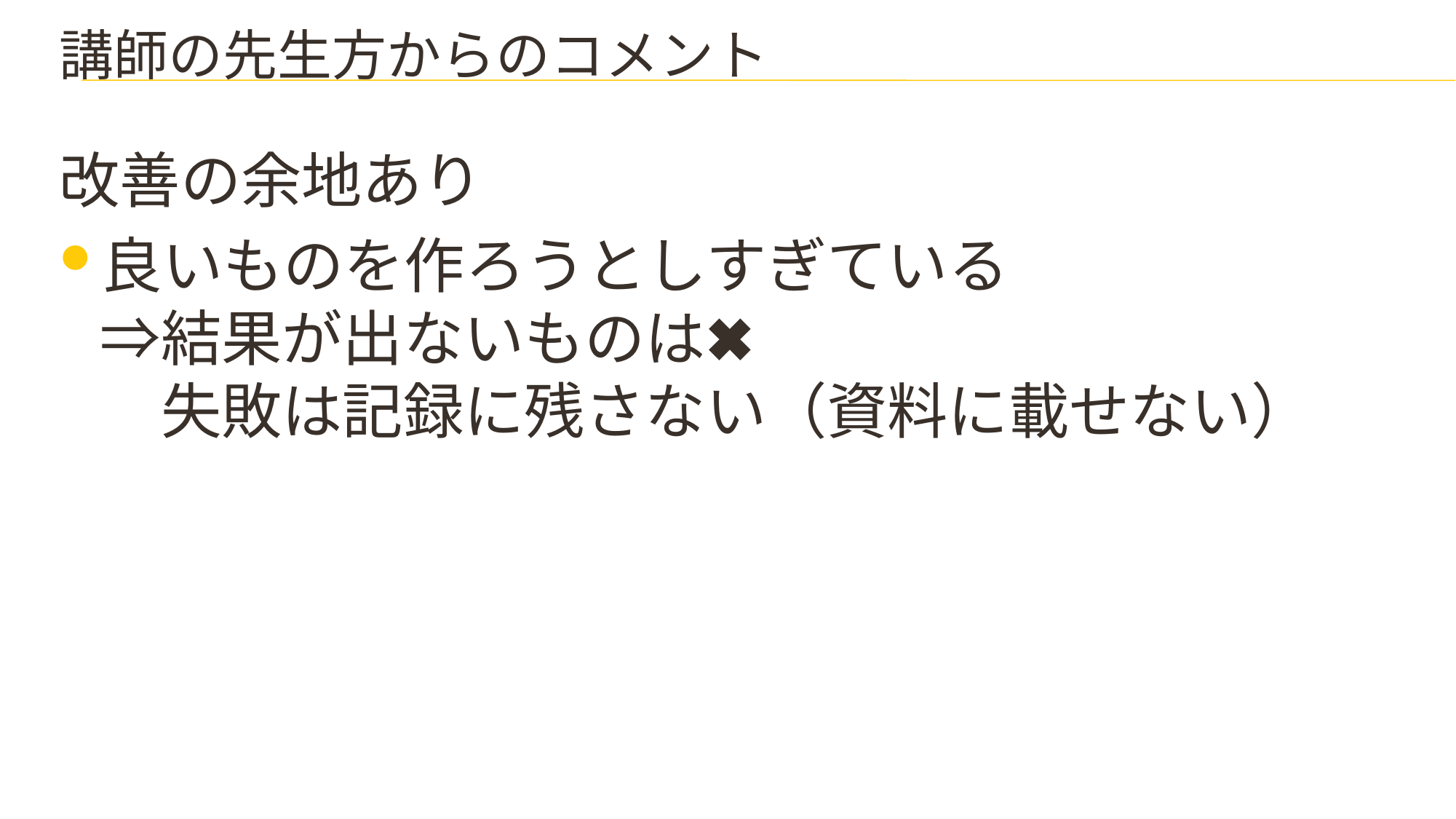

# 講師の先生方からのコメント
改善の余地あり
良いものを作ろうとしすぎている
⇒結果が出ないものは✖
　失敗は記録に残さない（資料に載せない）